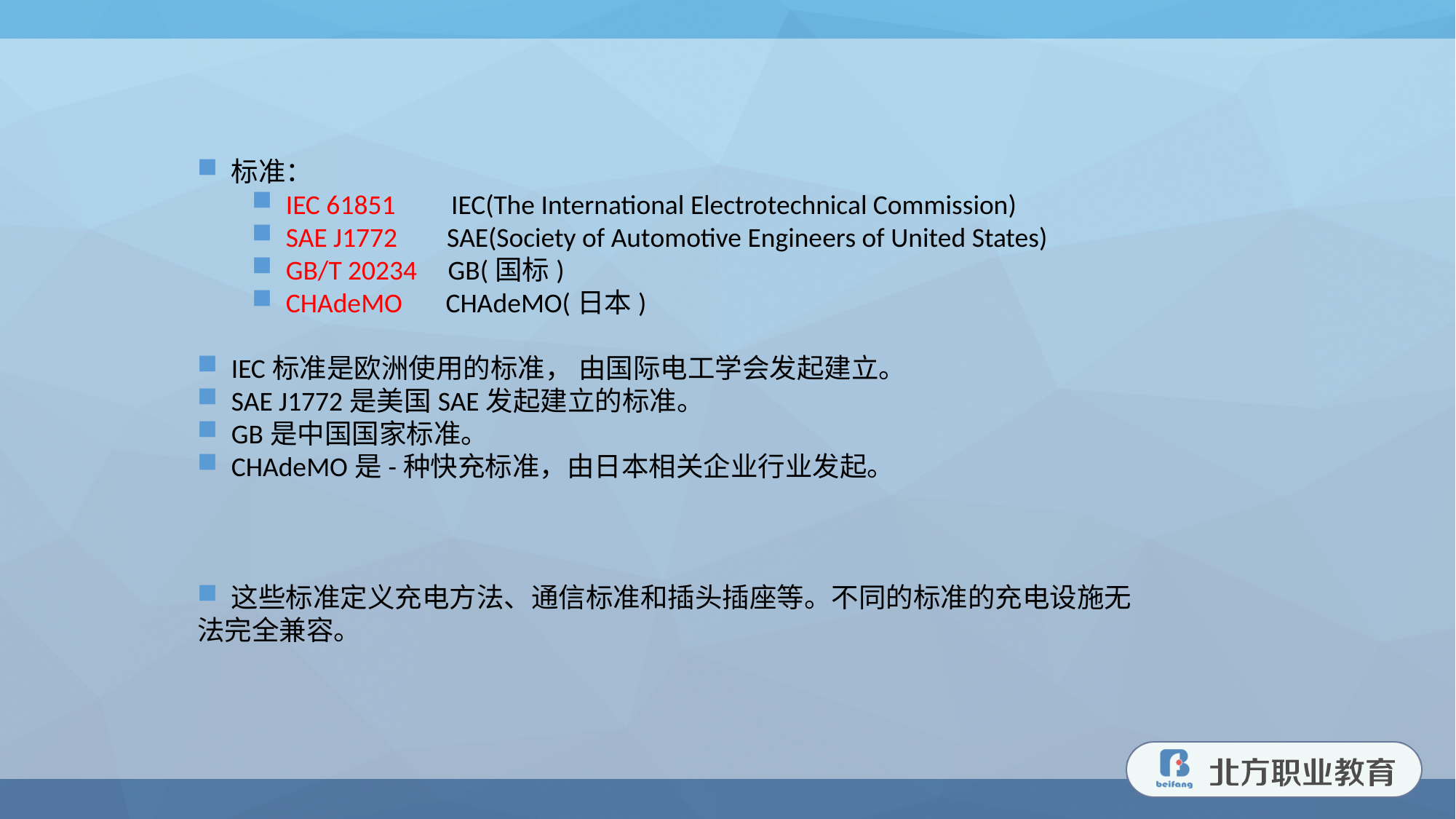

标准：
IEC 61851         IEC(The International Electrotechnical Commission)
SAE J1772        SAE(Society of Automotive Engineers of United States)
GB/T 20234     GB(国标)
CHAdeMO       CHAdeMO(日本)

IEC标准是欧洲使用的标准， 由国际电工学会发起建立。
SAE J1772是美国SAE发起建立的标准。
GB是中国国家标准。
CHAdeMO是-种快充标准，由日本相关企业行业发起。

这些标准定义充电方法、通信标准和插头插座等。不同的标准的充电设施无
法完全兼容。